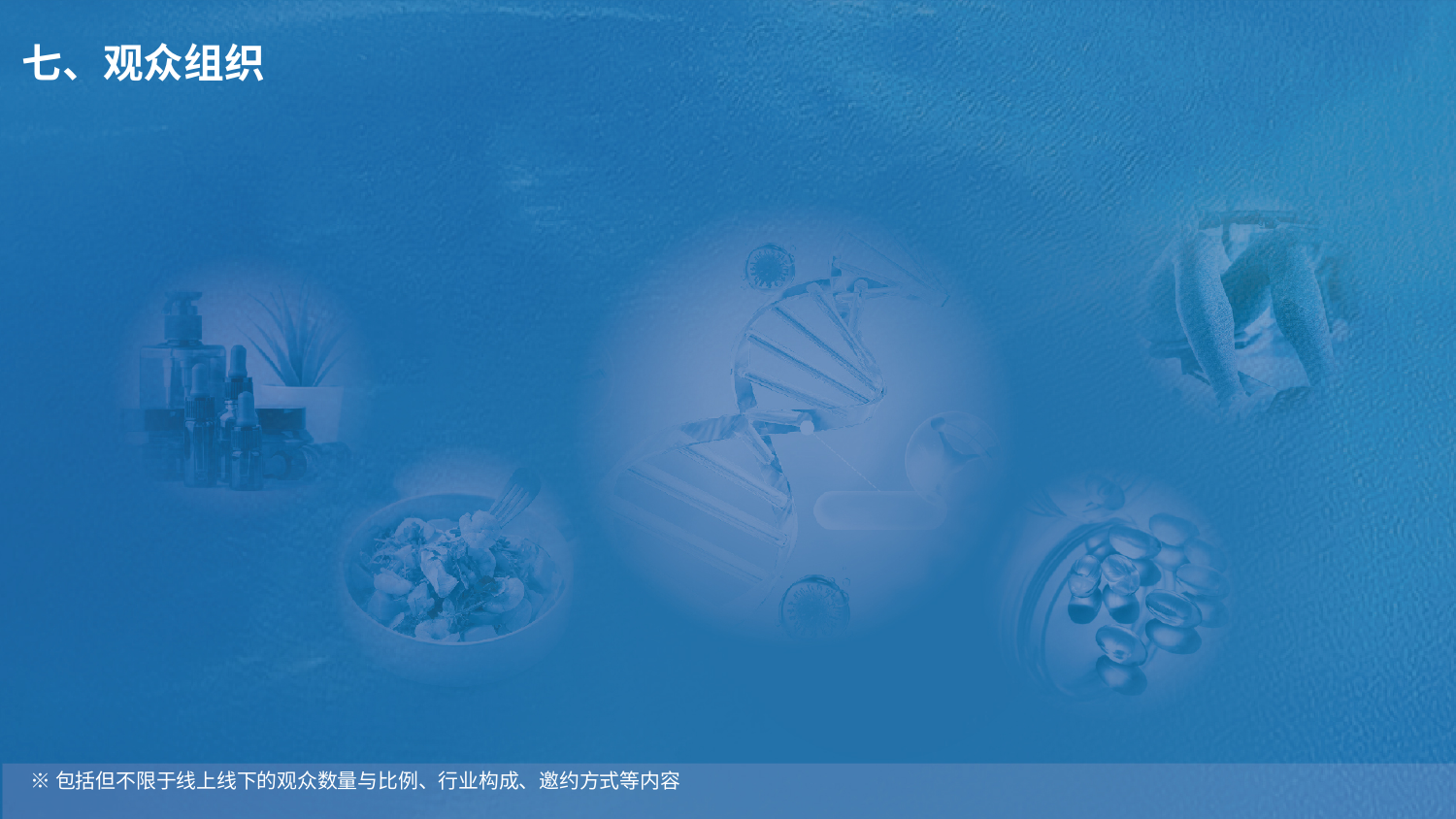

七、观众组织

※包括但不限于线上线下的观众数量与比例、行业构成、邀约方式等内容